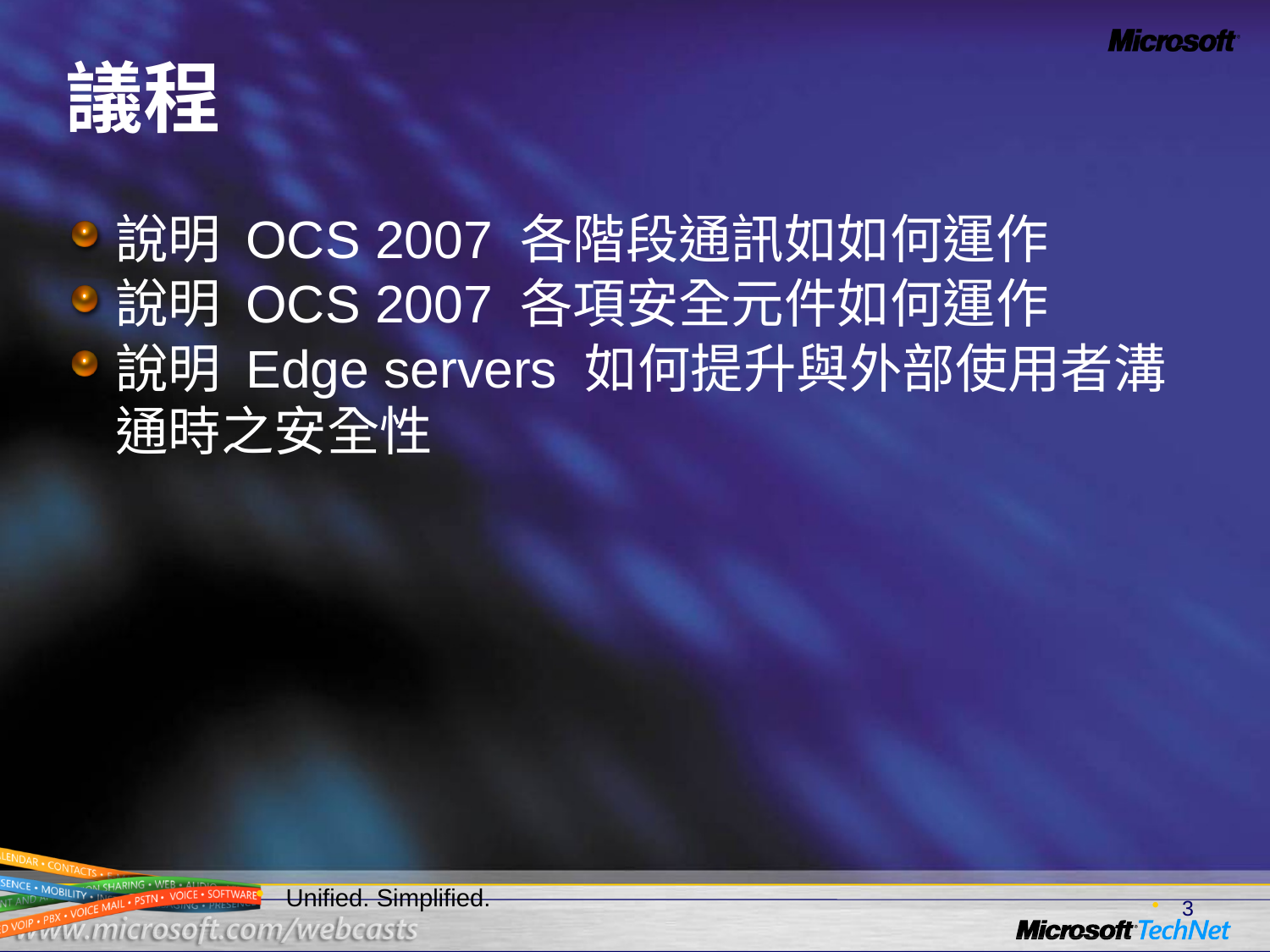

# 議程
說明 OCS 2007 各階段通訊如如何運作
說明 OCS 2007 各項安全元件如何運作
說明 Edge servers 如何提升與外部使用者溝通時之安全性

3